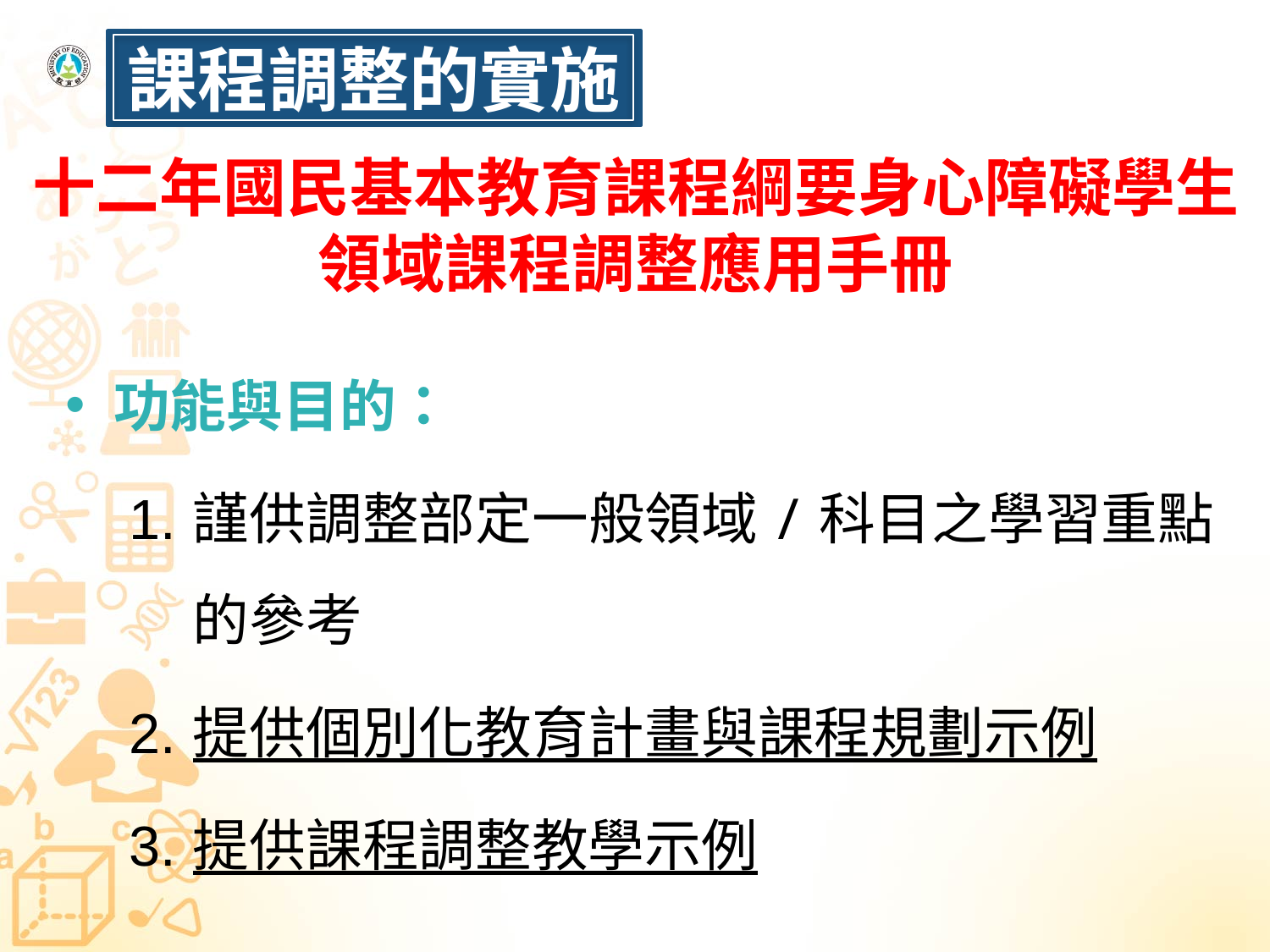

課程調整的實施

# 十二年國民基本教育課程綱要身心障礙學生 領域課程調整應用手冊
功能與目的：
謹供調整部定一般領域/科目之學習重點的參考
提供個別化教育計畫與課程規劃示例
提供課程調整教學示例